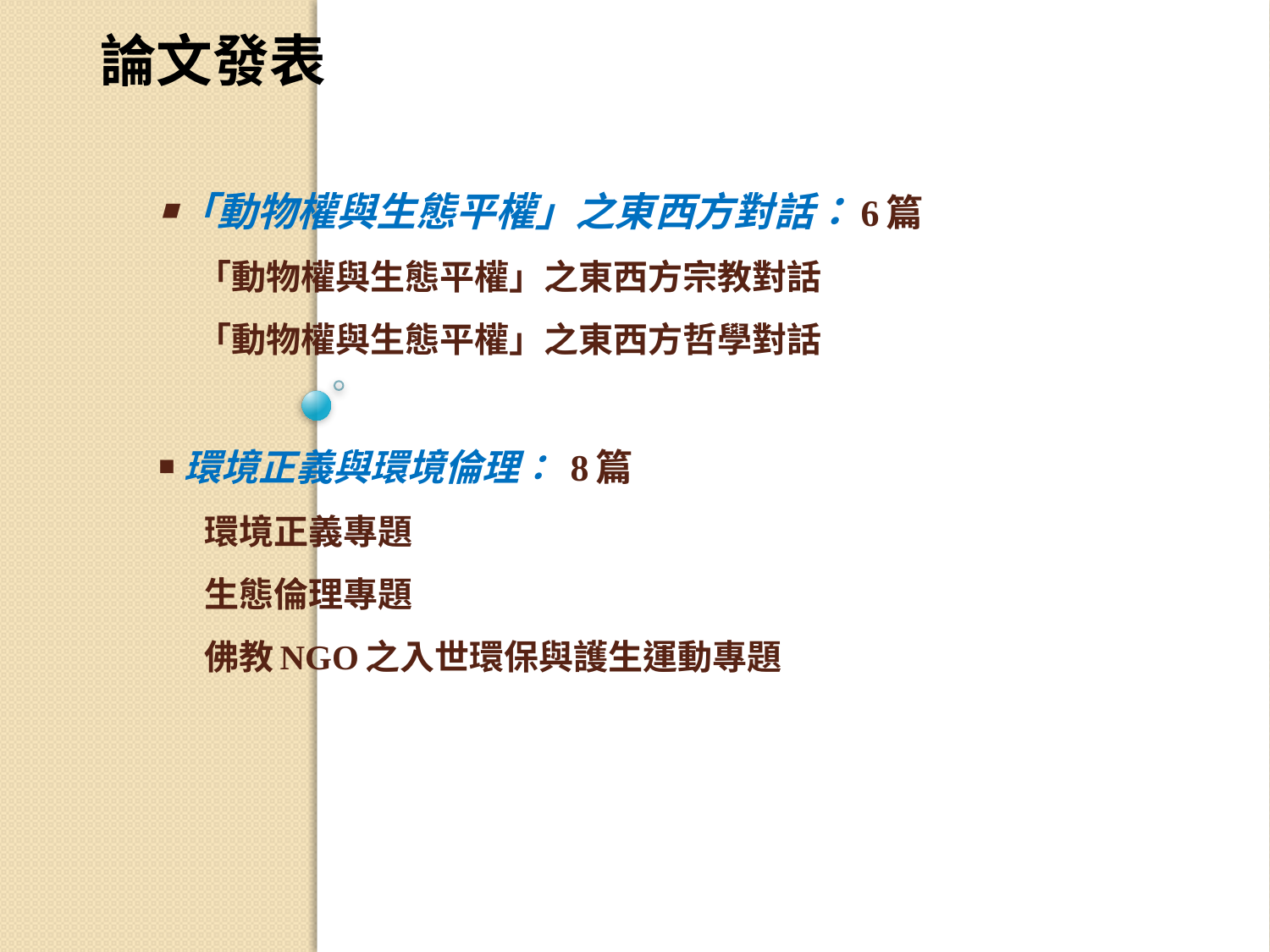

論文發表
# ￭「動物權與生態平權」之東西方對話：6篇 「動物權與生態平權」之東西方宗教對話 「動物權與生態平權」之東西方哲學對話 ￭ 環境正義與環境倫理： 8篇 環境正義專題 生態倫理專題 佛教NGO之入世環保與護生運動專題